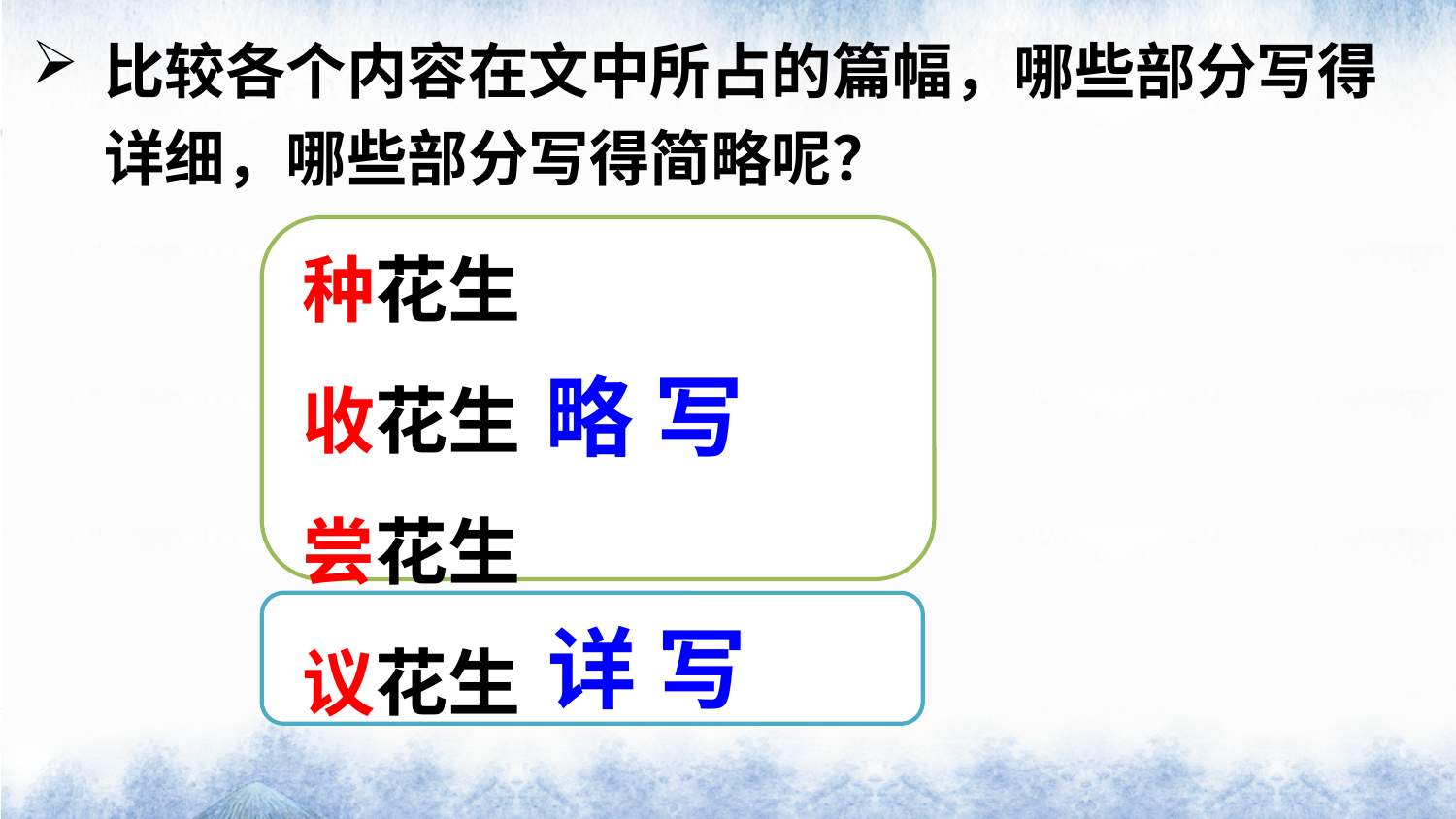

比较各个内容在文中所占的篇幅，哪些部分写得详细，哪些部分写得简略呢？
种花生
收花生
尝花生
议花生

    略 写
    详 写